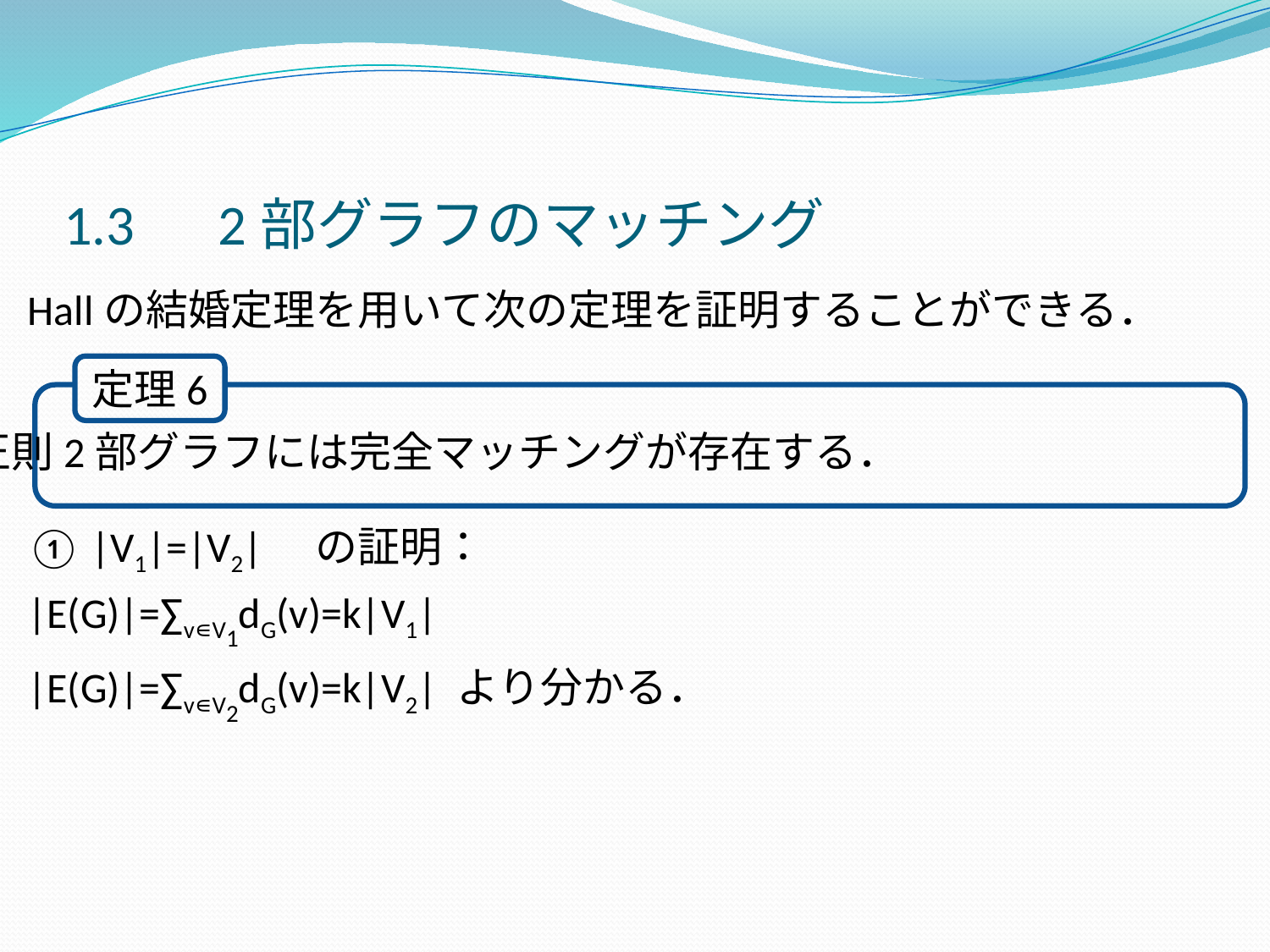

1.3　2部グラフのマッチング
Hallの結婚定理を用いて次の定理を証明することができる．

|V1|=|V2|　の証明：
|E(G)|=∑v∊V1dG(v)=k|V1|
|E(G)|=∑v∊V2dG(v)=k|V2| より分かる．

定理6

正則2部グラフには完全マッチングが存在する．